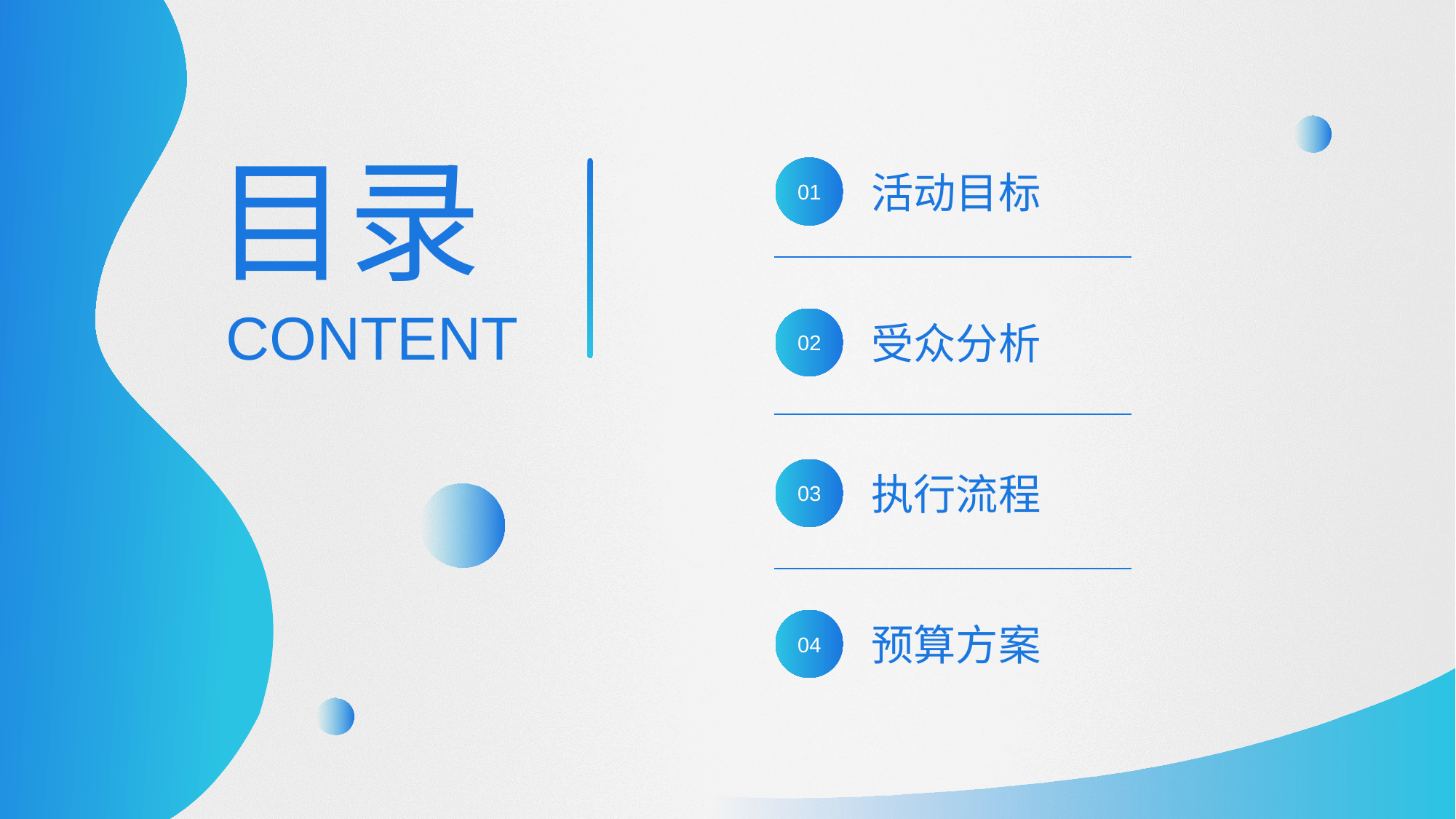

目录
01
活动目标

CONTENT
02
受众分析
03
执行流程
04
预算方案